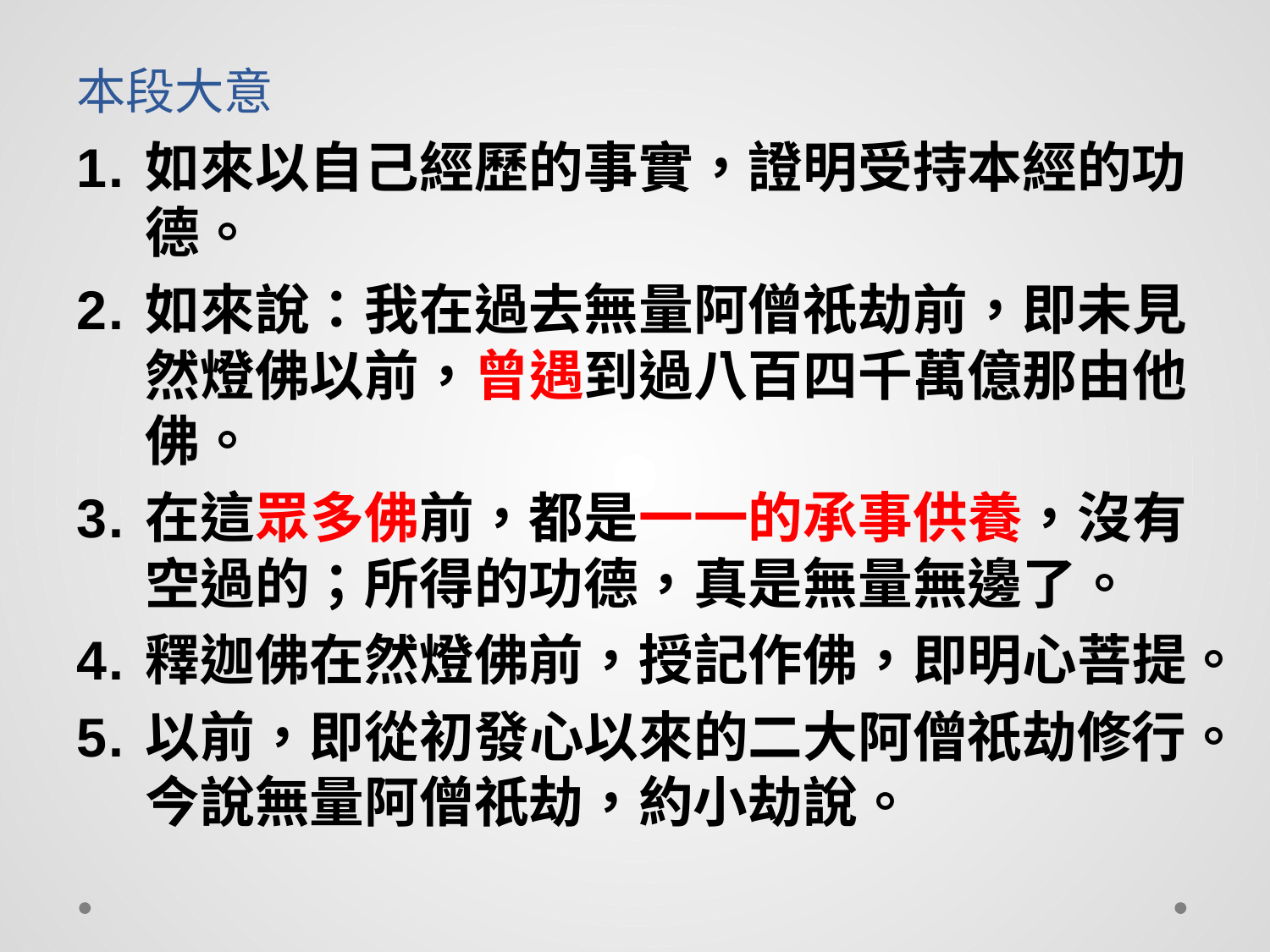

# 本段大意
如來以自己經歷的事實，證明受持本經的功德。
如來說：我在過去無量阿僧祇劫前，即未見然燈佛以前，曾遇到過八百四千萬億那由他佛。
在這眾多佛前，都是一一的承事供養，沒有空過的；所得的功德，真是無量無邊了。
釋迦佛在然燈佛前，授記作佛，即明心菩提。
以前，即從初發心以來的二大阿僧祇劫修行。今說無量阿僧祇劫，約小劫說。